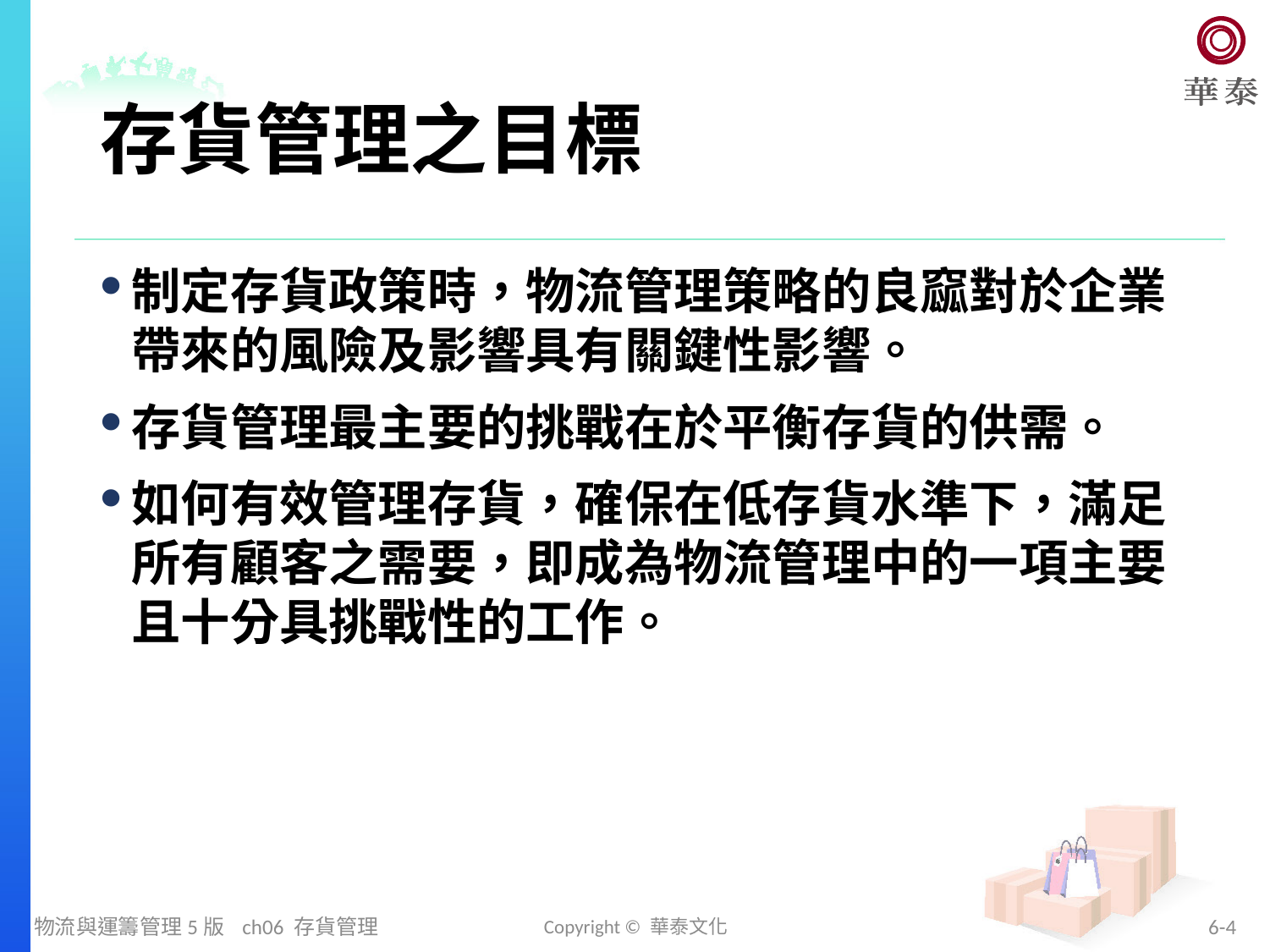

# 存貨管理之目標
制定存貨政策時，物流管理策略的良窳對於企業帶來的風險及影響具有關鍵性影響。
存貨管理最主要的挑戰在於平衡存貨的供需。
如何有效管理存貨，確保在低存貨水準下，滿足所有顧客之需要，即成為物流管理中的一項主要且十分具挑戰性的工作。
物流與運籌管理5版  ch06 存貨管理
Copyright © 華泰文化
6-4